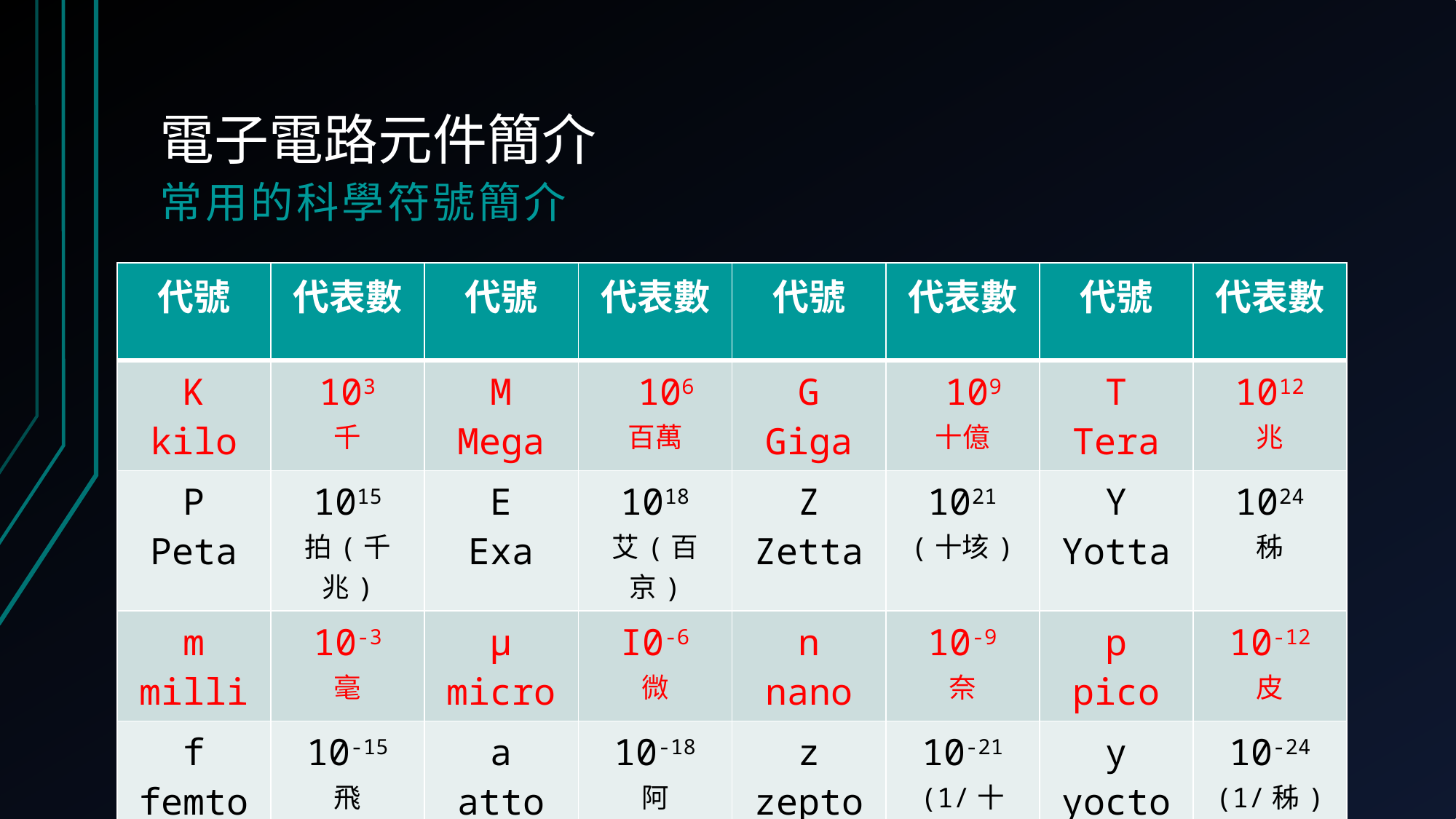

# 電子電路元件簡介
常用的科學符號簡介
| 代號 | 代表數 | 代號 | 代表數 | 代號 | 代表數 | 代號 | 代表數 |
| --- | --- | --- | --- | --- | --- | --- | --- |
| K kilo | 103 千 | M Mega | 106 百萬 | G Giga | 109 十億 | T Tera | 1012 兆 |
| P Peta | 1015 拍(千兆) | E Exa | 1018 艾(百京) | Z Zetta | 1021 (十垓) | Y Yotta | 1024 秭 |
| m milli | 10-3 毫 | µ micro | I0-6 微 | n nano | 10-9 奈 | p pico | 10-12 皮 |
| f femto | 10-15 飛 | a atto | 10-18 阿 | z zepto | 10-21 (1/十垓) | y yocto | 10-24 (1/秭) |